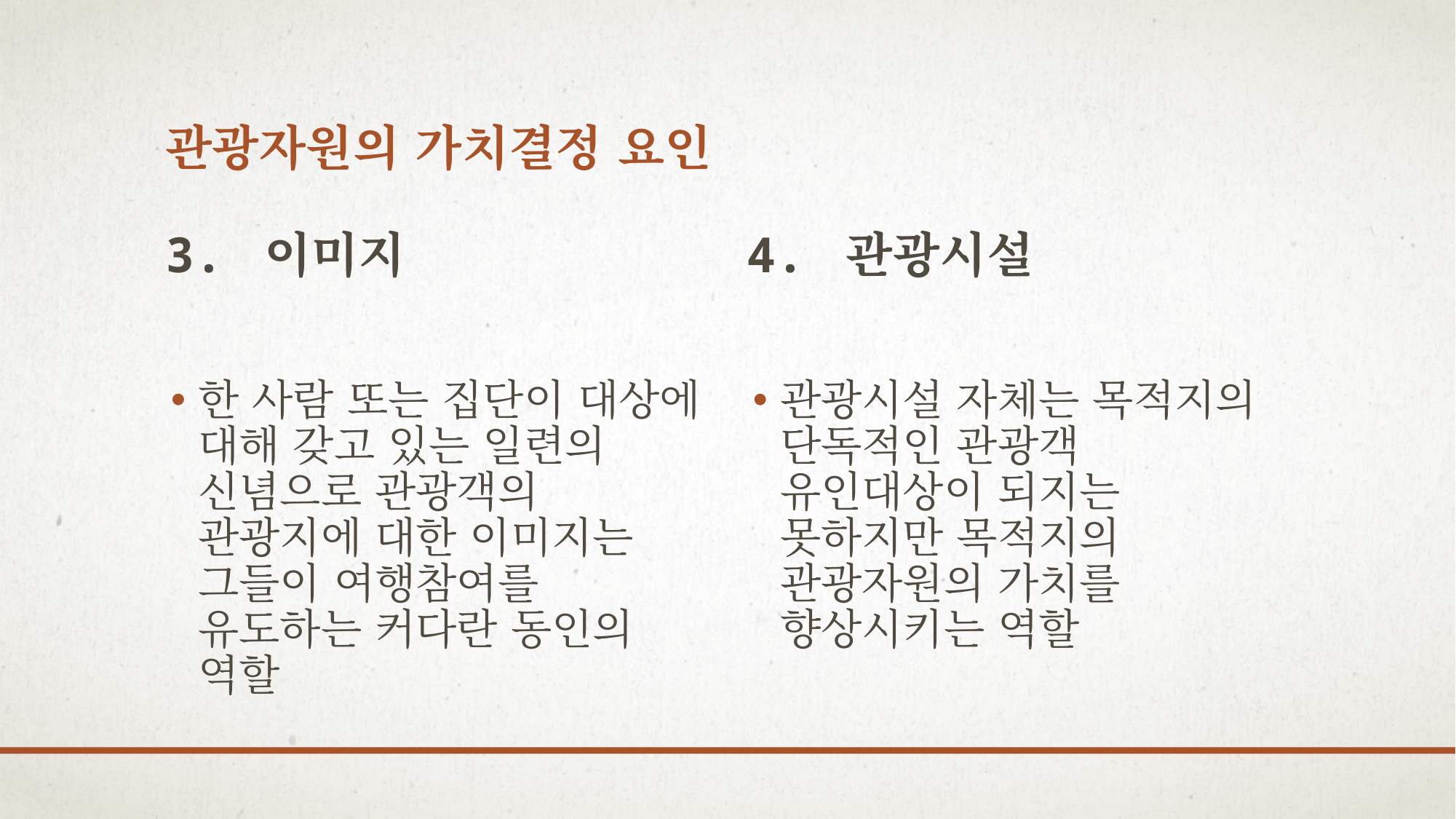

# 관광자원의 가치결정 요인
3. 이미지
4. 관광시설

한 사람 또는 집단이 대상에 대해 갖고 있는 일련의 신념으로 관광객의 관광지에 대한 이미지는 그들이 여행참여를 유도하는 커다란 동인의 역할

관광시설 자체는 목적지의 단독적인 관광객 유인대상이 되지는 못하지만 목적지의 관광자원의 가치를 향상시키는 역할